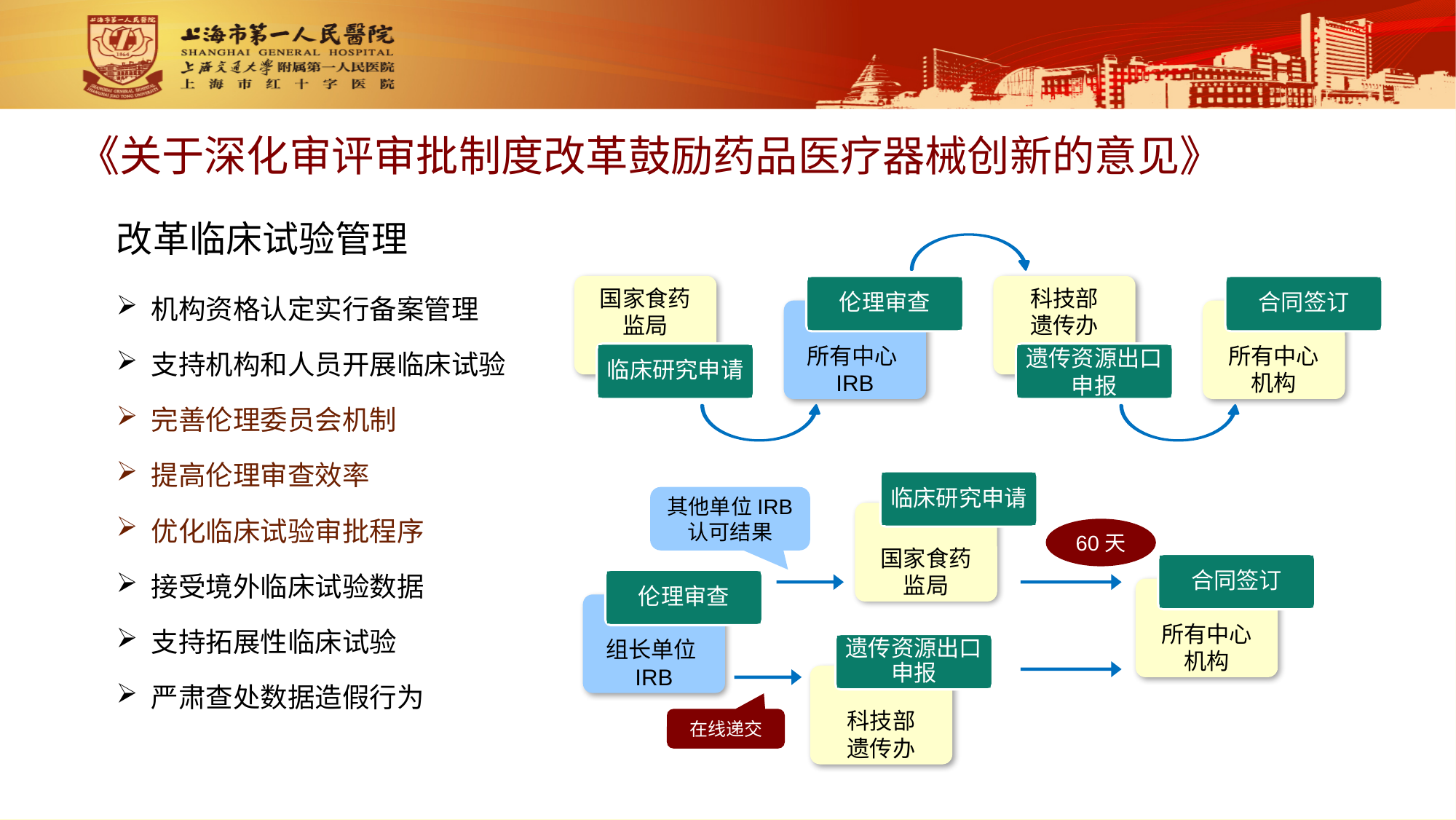

《关于深化审评审批制度改革鼓励药品医疗器械创新的意见》
改革临床试验管理
 机构资格认定实行备案管理
 支持机构和人员开展临床试验
 完善伦理委员会机制
 提高伦理审查效率
 优化临床试验审批程序
 接受境外临床试验数据
 支持拓展性临床试验
 严肃查处数据造假行为

国家食药
监局

伦理审查
科技部
遗传办

合同签订

所有中心IRB

所有中心
机构

临床研究申请

遗传资源出口
申报

临床研究申请

国家食药
监局
60天

合同签订

伦理审查

所有中心
机构

组长单位IRB

遗传资源出口
申报

科技部
遗传办

在线递交
其他单位IRB
认可结果